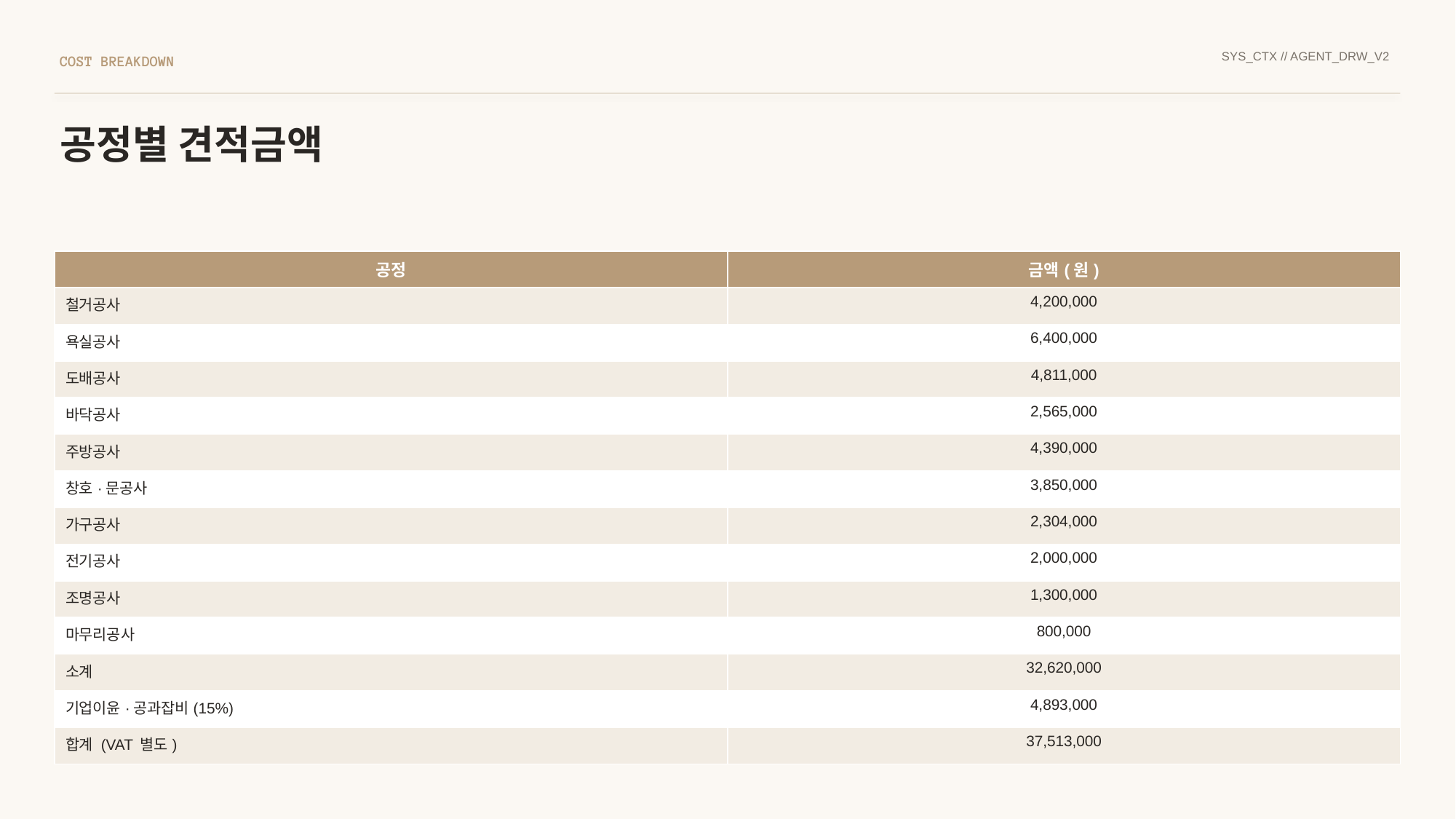

SYS_CTX // AGENT_DRW_V2
COST BREAKDOWN

공정별 견적금액
| 공정 | 금액(원) |
| --- | --- |
| 철거공사 | 4,200,000 |
| 욕실공사 | 6,400,000 |
| 도배공사 | 4,811,000 |
| 바닥공사 | 2,565,000 |
| 주방공사 | 4,390,000 |
| 창호·문공사 | 3,850,000 |
| 가구공사 | 2,304,000 |
| 전기공사 | 2,000,000 |
| 조명공사 | 1,300,000 |
| 마무리공사 | 800,000 |
| 소계 | 32,620,000 |
| 기업이윤·공과잡비(15%) | 4,893,000 |
| 합계 (VAT 별도) | 37,513,000 |